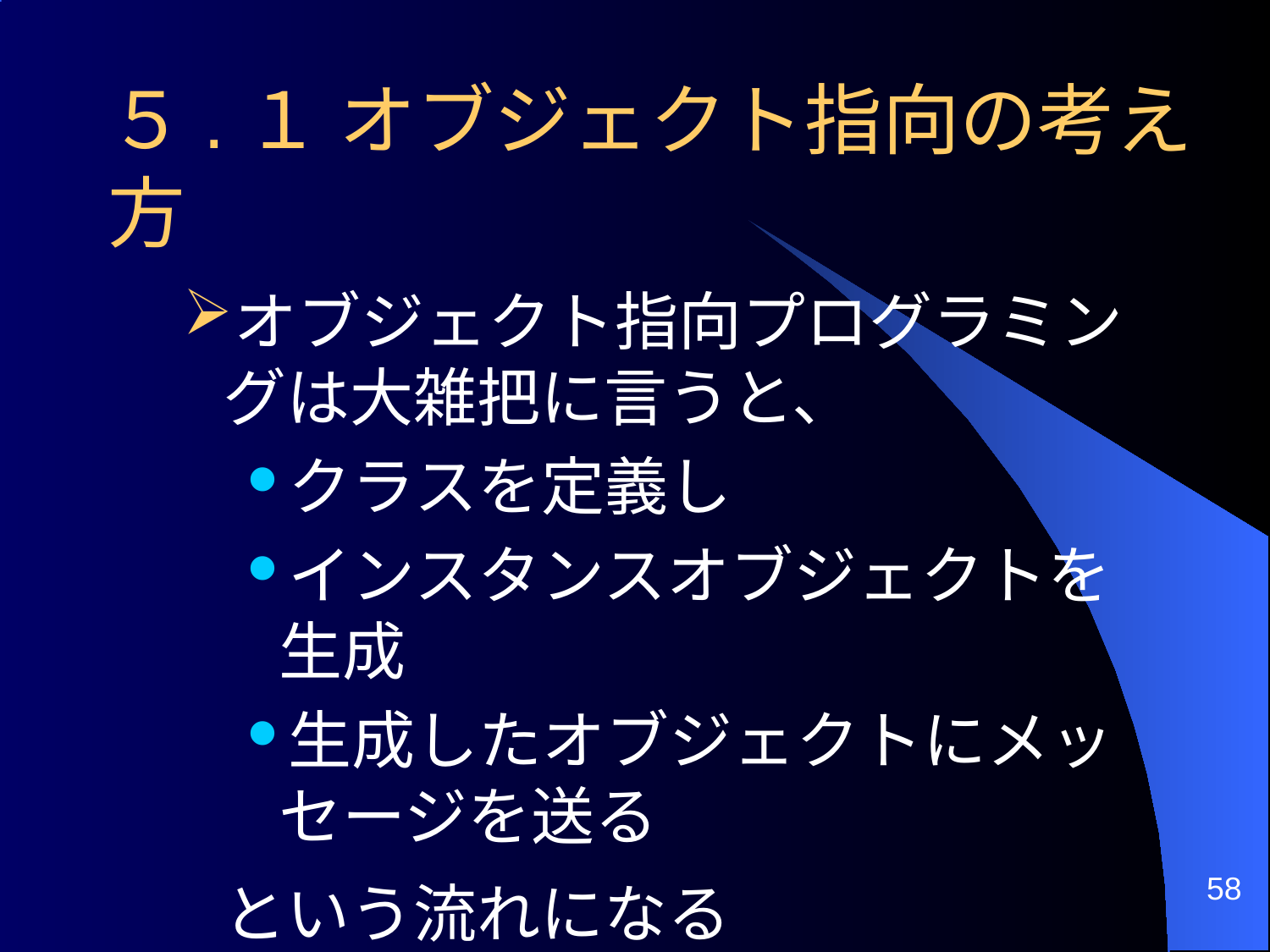

# ５.１ オブジェクト指向の考え方
オブジェクト指向プログラミングは大雑把に言うと、
クラスを定義し
インスタンスオブジェクトを生成
生成したオブジェクトにメッセージを送る
	という流れになる
58